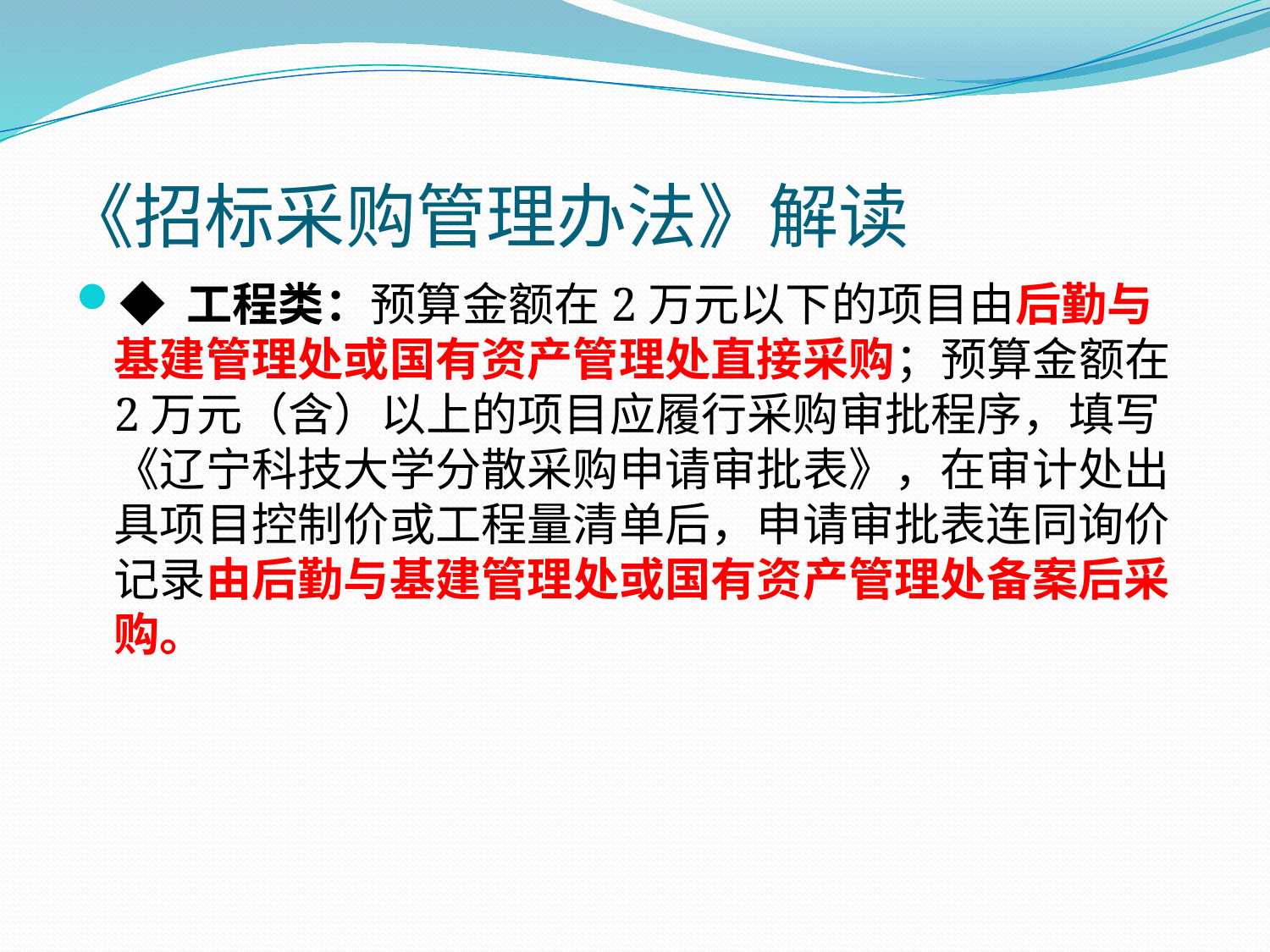

# 《招标采购管理办法》解读
◆ 工程类：预算金额在2万元以下的项目由后勤与基建管理处或国有资产管理处直接采购；预算金额在2万元（含）以上的项目应履行采购审批程序，填写《辽宁科技大学分散采购申请审批表》，在审计处出具项目控制价或工程量清单后，申请审批表连同询价记录由后勤与基建管理处或国有资产管理处备案后采购。